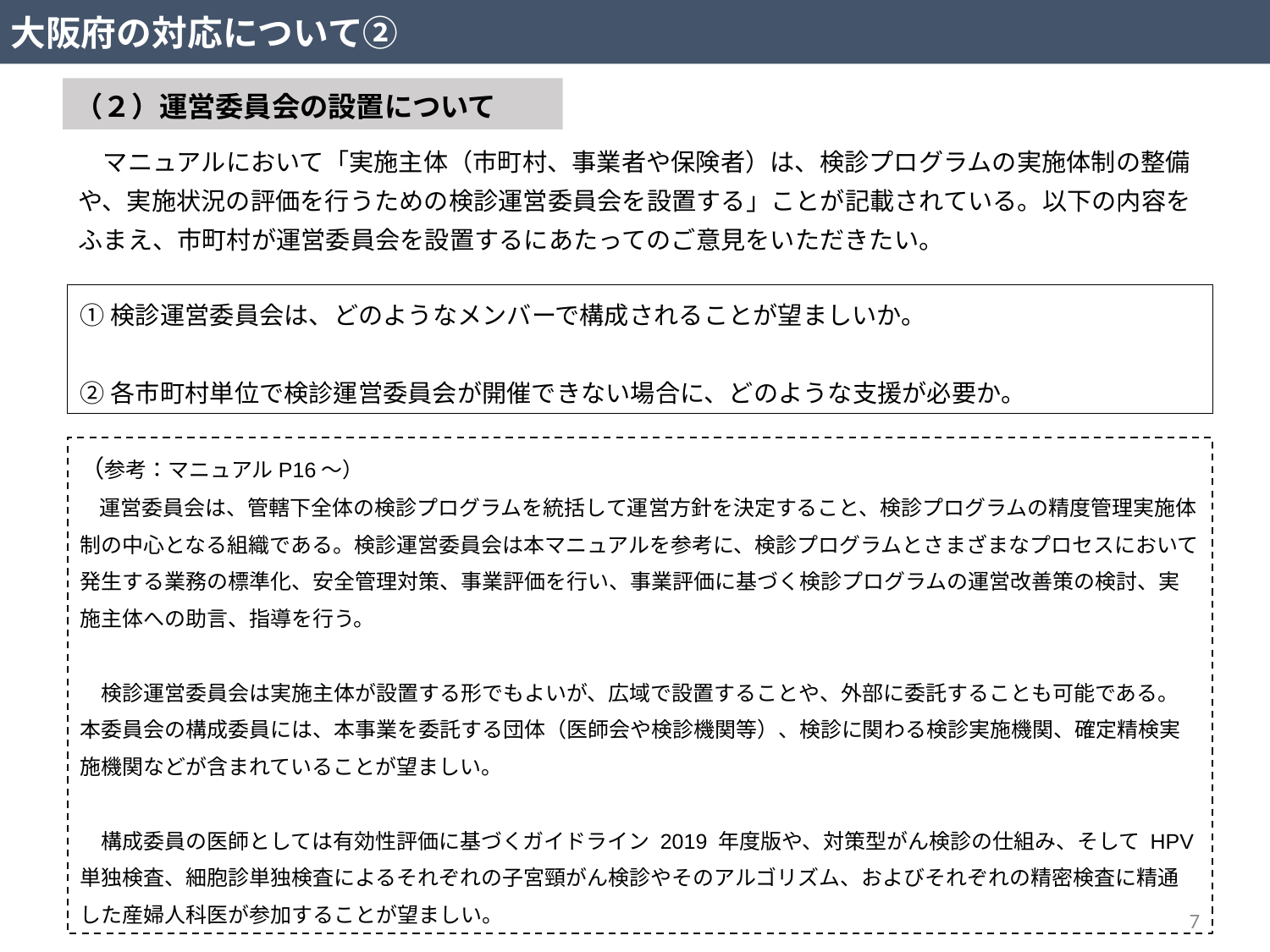

大阪府の対応について②
（２）運営委員会の設置について
　マニュアルにおいて「実施主体（市町村、事業者や保険者）は、検診プログラムの実施体制の整備や、実施状況の評価を行うための検診運営委員会を設置する」ことが記載されている。以下の内容をふまえ、市町村が運営委員会を設置するにあたってのご意見をいただきたい。
①検診運営委員会は、どのようなメンバーで構成されることが望ましいか。

②各市町村単位で検診運営委員会が開催できない場合に、どのような支援が必要か。
（参考：マニュアルP16～）
　運営委員会は、管轄下全体の検診プログラムを統括して運営方針を決定すること、検診プログラムの精度管理実施体制の中心となる組織である。検診運営委員会は本マニュアルを参考に、検診プログラムとさまざまなプロセスにおいて発生する業務の標準化、安全管理対策、事業評価を行い、事業評価に基づく検診プログラムの運営改善策の検討、実施主体への助言、指導を行う。

　検診運営委員会は実施主体が設置する形でもよいが、広域で設置することや、外部に委託することも可能である。本委員会の構成委員には、本事業を委託する団体（医師会や検診機関等）、検診に関わる検診実施機関、確定精検実施機関などが含まれていることが望ましい。

　構成委員の医師としては有効性評価に基づくガイドライン 2019 年度版や、対策型がん検診の仕組み、そして HPV単独検査、細胞診単独検査によるそれぞれの子宮頸がん検診やそのアルゴリズム、およびそれぞれの精密検査に精通した産婦人科医が参加することが望ましい。
7